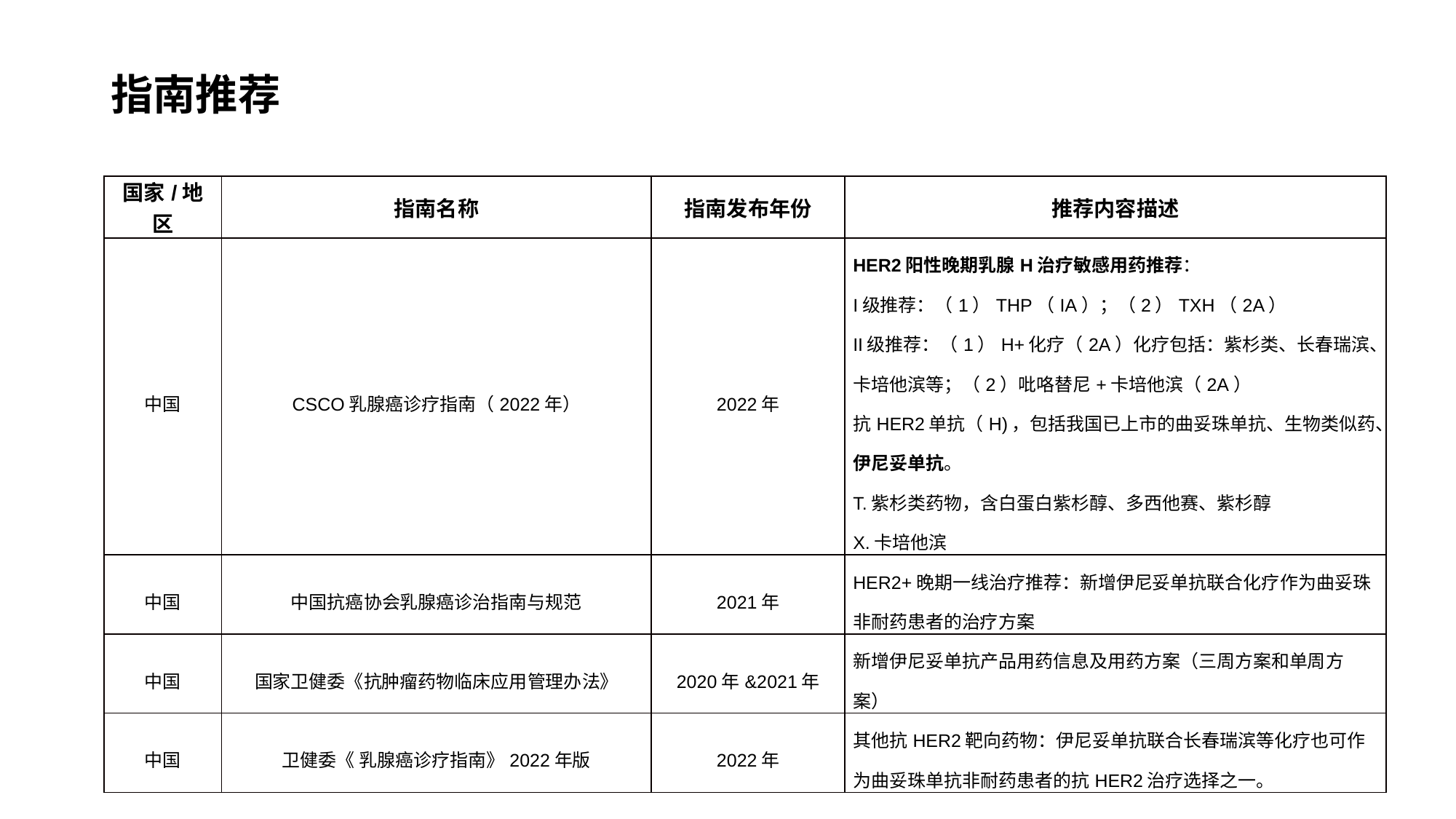

# 指南推荐
| 国家/地区 | 指南名称 | 指南发布年份 | 推荐内容描述 |
| --- | --- | --- | --- |
| 中国 | CSCO乳腺癌诊疗指南（2022年） | 2022年 | HER2阳性晚期乳腺H治疗敏感用药推荐： I级推荐：（1）THP（IA）；（2）TXH（2A） II级推荐：（1）H+化疗（2A）化疗包括：紫杉类、长春瑞滨、卡培他滨等；（2）吡咯替尼+卡培他滨（2A） 抗HER2单抗（H)，包括我国已上市的曲妥珠单抗、生物类似药、伊尼妥单抗。 T.紫杉类药物，含白蛋白紫杉醇、多西他赛、紫杉醇 X.卡培他滨 |
| 中国 | 中国抗癌协会乳腺癌诊治指南与规范 | 2021年 | HER2+晚期一线治疗推荐：新增伊尼妥单抗联合化疗作为曲妥珠非耐药患者的治疗方案 |
| 中国 | 国家卫健委《抗肿瘤药物临床应用管理办法》 | 2020年&2021年 | 新增伊尼妥单抗产品用药信息及用药方案（三周方案和单周方案） |
| 中国 | 卫健委《 乳腺癌诊疗指南》2022年版 | 2022年 | 其他抗HER2靶向药物：伊尼妥单抗联合长春瑞滨等化疗也可作为曲妥珠单抗非耐药患者的抗HER2治疗选择之一。 |